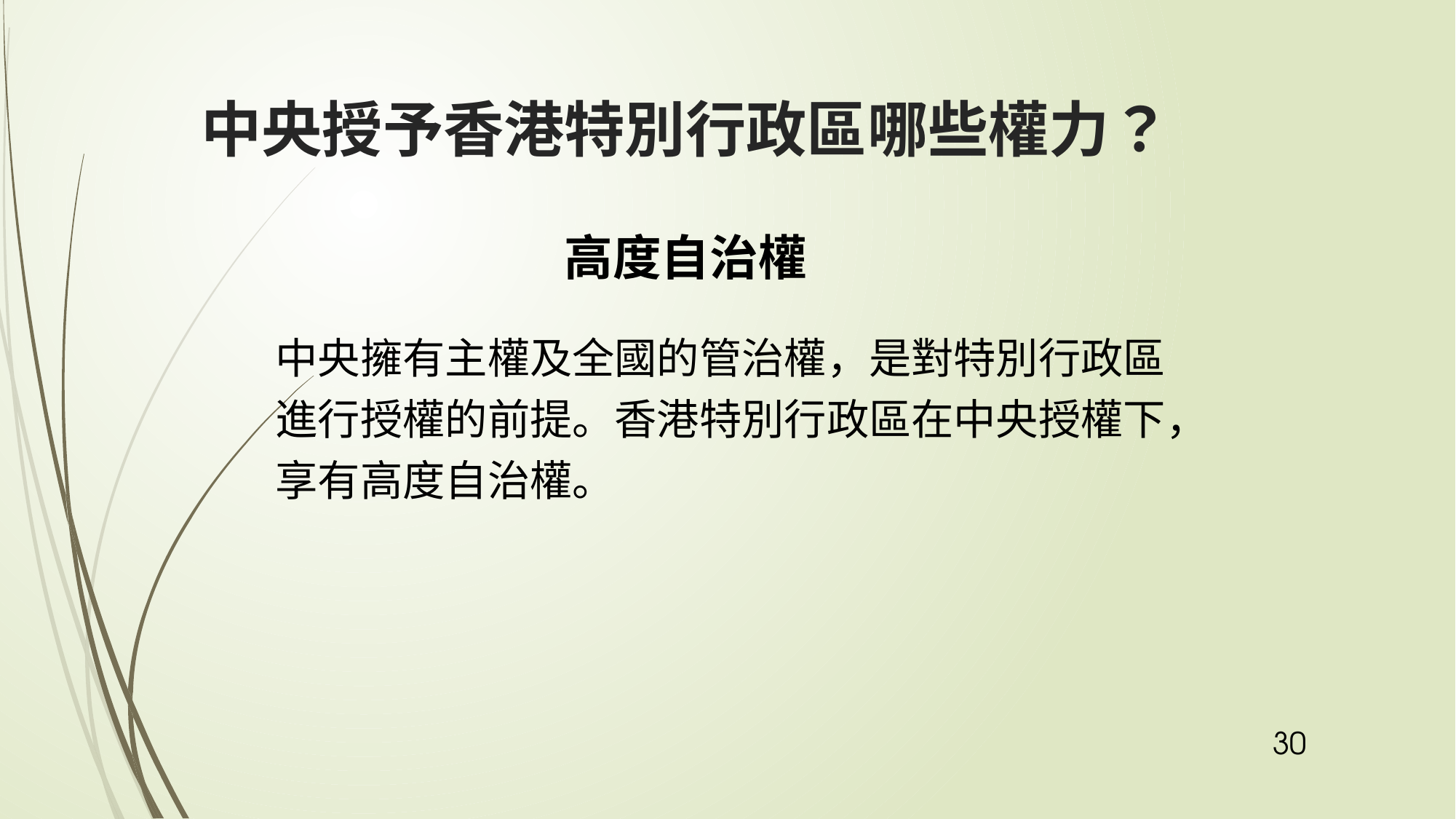

# 中央授予香港特別行政區哪些權力？
高度自治權

中央擁有主權及全國的管治權，是對特別行政區進行授權的前提。香港特別行政區在中央授權下，享有高度自治權。

30